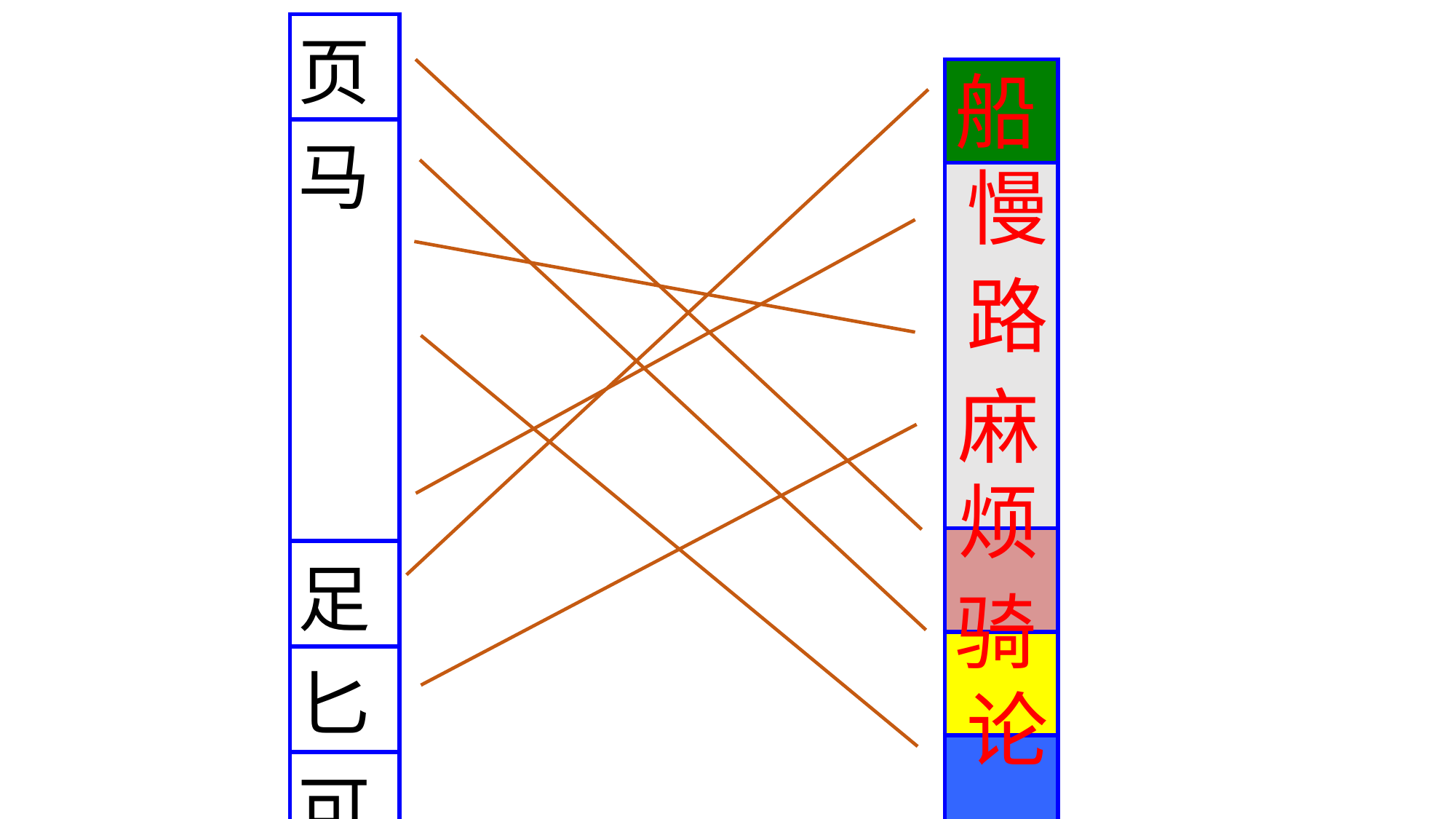

| 页 |
| --- |
| 马 |
| 足 |
| 匕 |
| 可 |
| 目 |
| 舟 |
| 广 |
| 几 |
船
|  |
| --- |
|  |
|  |
|  |
|  |
|  |
|  |
慢
路
麻
烦
骑
论